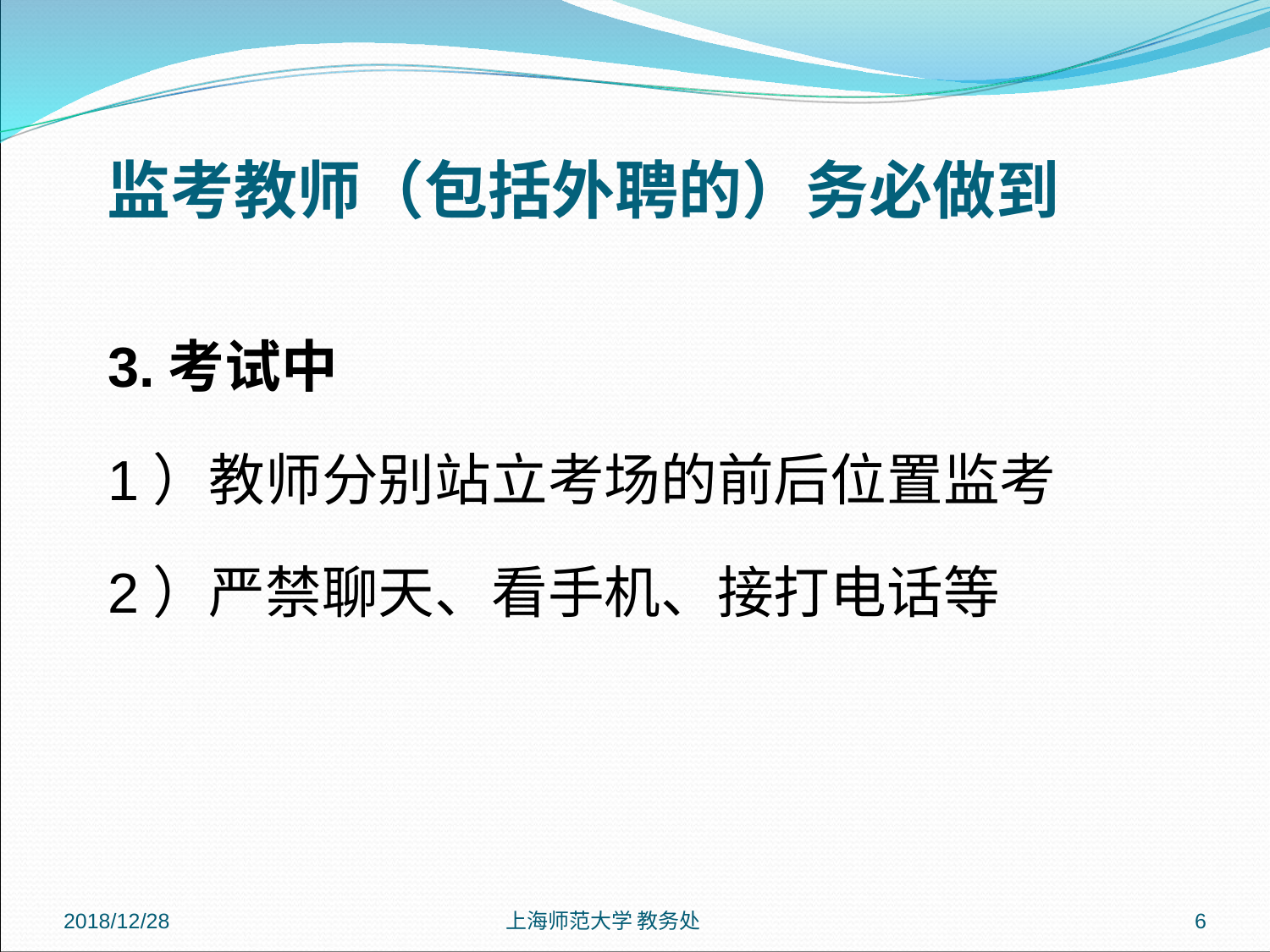

监考教师（包括外聘的）务必做到
3.考试中
1）教师分别站立考场的前后位置监考
2）严禁聊天、看手机、接打电话等

2018/12/28
上海师范大学 教务处
6